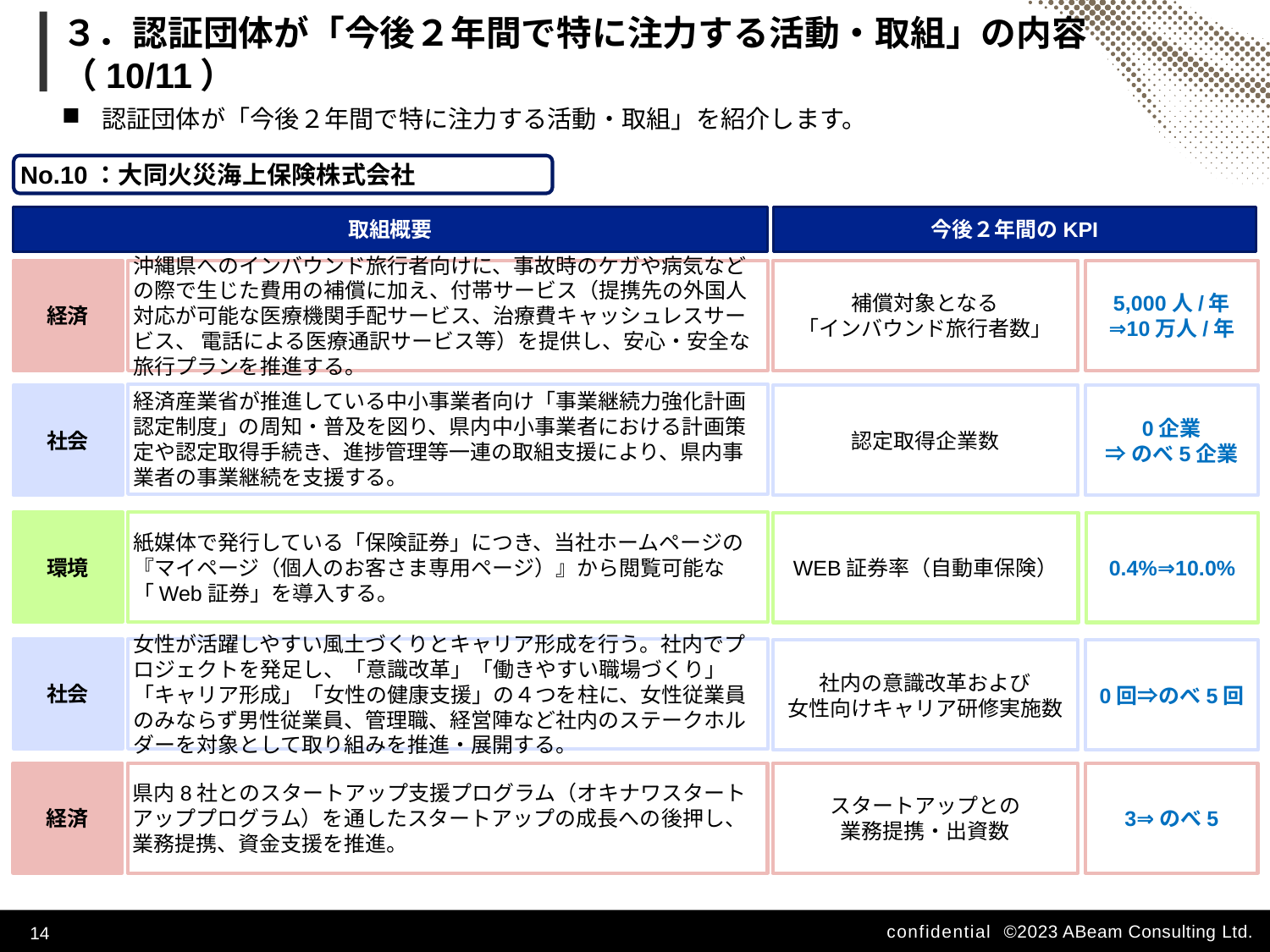

# ３．認証団体が「今後２年間で特に注力する活動・取組」の内容（10/11）
認証団体が「今後２年間で特に注力する活動・取組」を紹介します。
No.10：大同火災海上保険株式会社
取組概要
今後２年間のKPI
経済
沖縄県へのインバウンド旅行者向けに、事故時のケガや病気などの際で生じた費用の補償に加え、付帯サービス（提携先の外国人対応が可能な医療機関手配サービス、治療費キャッシュレスサービス、 電話による医療通訳サービス等）を提供し、安心・安全な旅行プランを推進する。
5,000人/年
⇒10万人/年
補償対象となる
「インバウンド旅行者数」
経済産業省が推進している中小事業者向け「事業継続力強化計画認定制度」の周知・普及を図り、県内中小事業者における計画策定や認定取得手続き、進捗管理等一連の取組支援により、県内事業者の事業継続を支援する。
社会
0企業
⇒のべ5企業
認定取得企業数
環境
紙媒体で発行している「保険証券」につき、当社ホームページの『マイページ（個人のお客さま専用ページ）』から閲覧可能な「Web証券」を導入する。
0.4%⇒10.0%
WEB証券率（自動車保険）
社会
女性が活躍しやすい風土づくりとキャリア形成を行う。社内でプロジェクトを発足し、「意識改革」「働きやすい職場づくり」「キャリア形成」「女性の健康支援」の４つを柱に、女性従業員のみならず男性従業員、管理職、経営陣など社内のステークホルダーを対象として取り組みを推進・展開する。
0回⇒のべ5回
社内の意識改革および
女性向けキャリア研修実施数
経済
県内8社とのスタートアップ支援プログラム（オキナワスタートアッププログラム）を通したスタートアップの成長への後押し、業務提携、資金支援を推進。
3⇒のべ5
スタートアップとの
業務提携・出資数